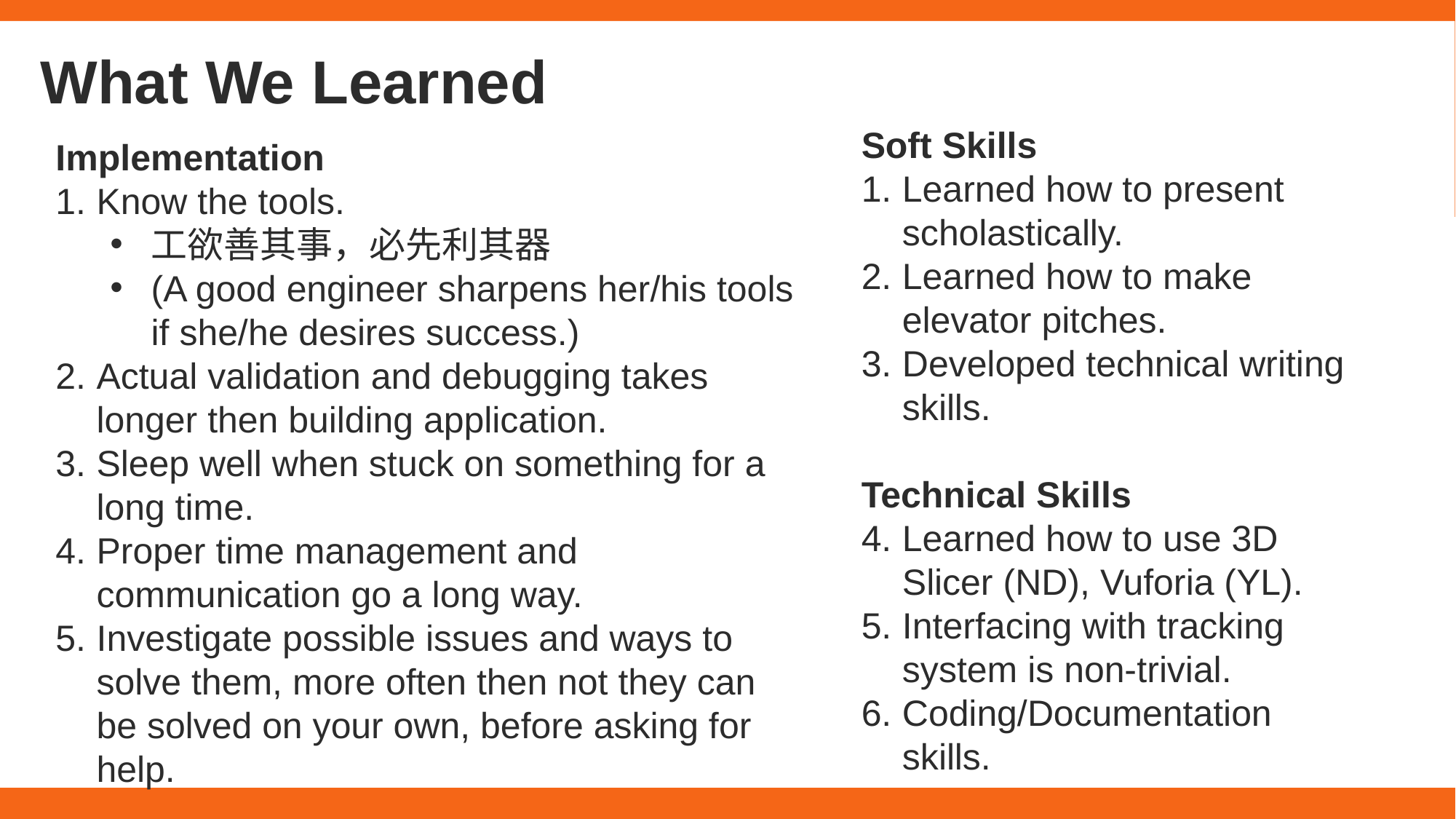

What We Learned
Soft Skills
Learned how to present scholastically.
Learned how to make elevator pitches.
Developed technical writing skills.

Technical Skills
Learned how to use 3D Slicer (ND), Vuforia (YL).
Interfacing with tracking system is non-trivial.
Coding/Documentation skills.

Implementation
Know the tools.
工欲善其事，必先利其器
(A good engineer sharpens her/his tools if she/he desires success.)
Actual validation and debugging takes longer then building application.
Sleep well when stuck on something for a long time.
Proper time management and communication go a long way.
Investigate possible issues and ways to solve them, more often then not they can be solved on your own, before asking for help.